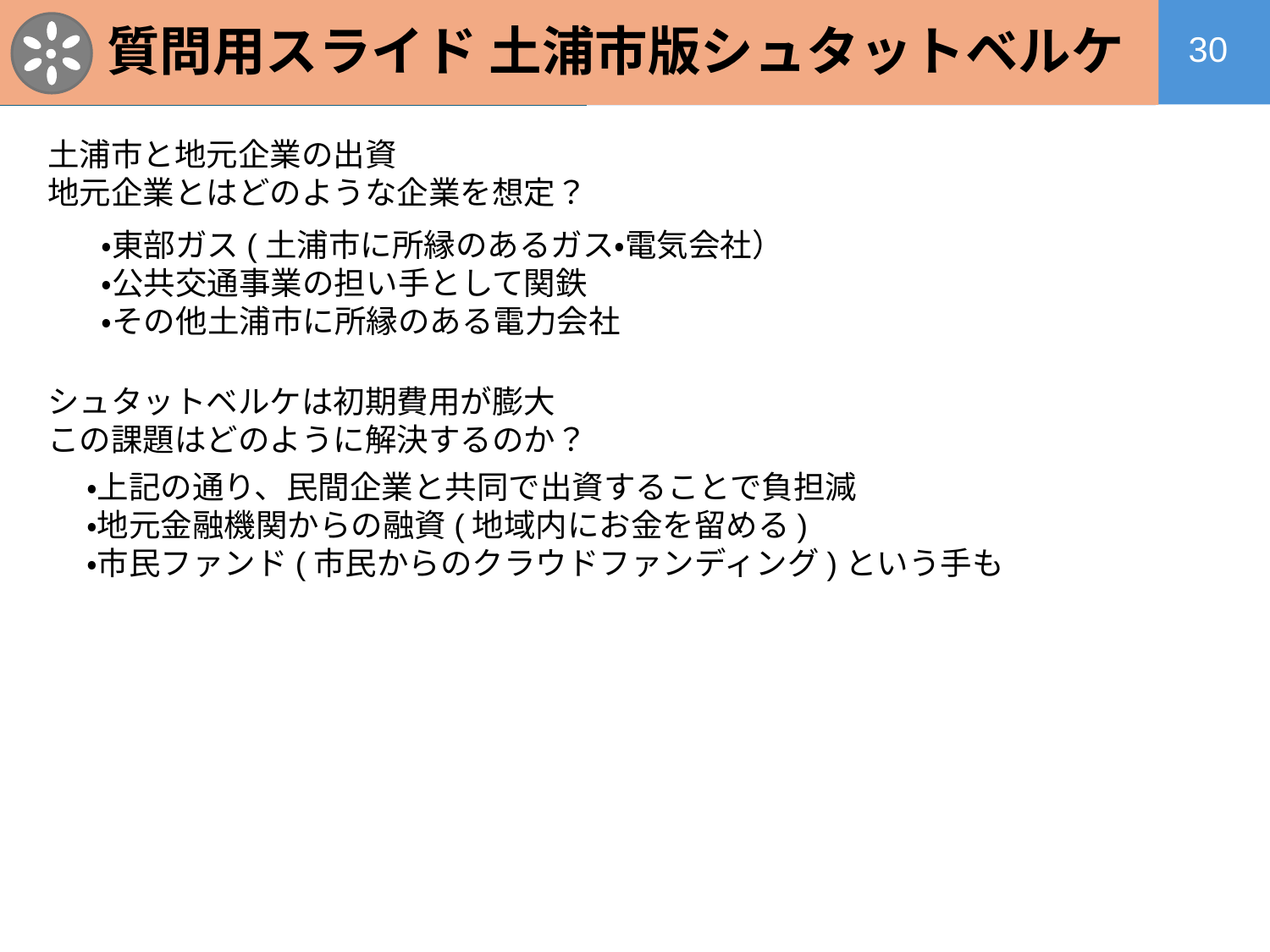

# 質問用スライド 土浦市版シュタットベルケ

30

土浦市と地元企業の出資
地元企業とはどのような企業を想定？
・東部ガス(土浦市に所縁のあるガス・電気会社）
・公共交通事業の担い手として関鉄
・その他土浦市に所縁のある電力会社
シュタットベルケは初期費用が膨大
この課題はどのように解決するのか？
・上記の通り、民間企業と共同で出資することで負担減
・地元金融機関からの融資(地域内にお金を留める)
・市民ファンド(市民からのクラウドファンディング)という手も